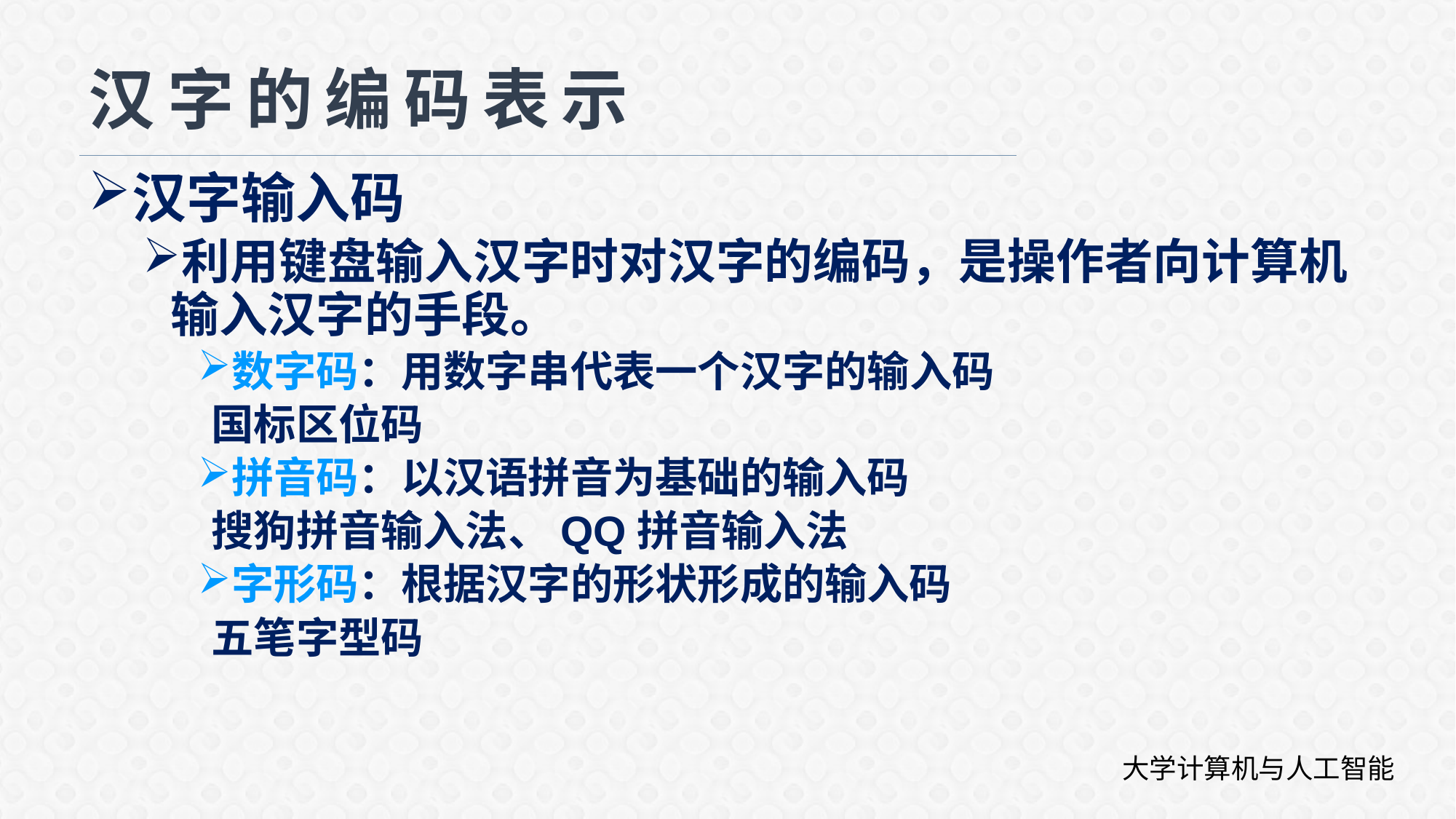

# 汉字的编码表示
汉字输入码
利用键盘输入汉字时对汉字的编码，是操作者向计算机输入汉字的手段。
数字码：用数字串代表一个汉字的输入码
 国标区位码
拼音码：以汉语拼音为基础的输入码
 搜狗拼音输入法、QQ拼音输入法
字形码：根据汉字的形状形成的输入码
 五笔字型码
大学计算机与人工智能